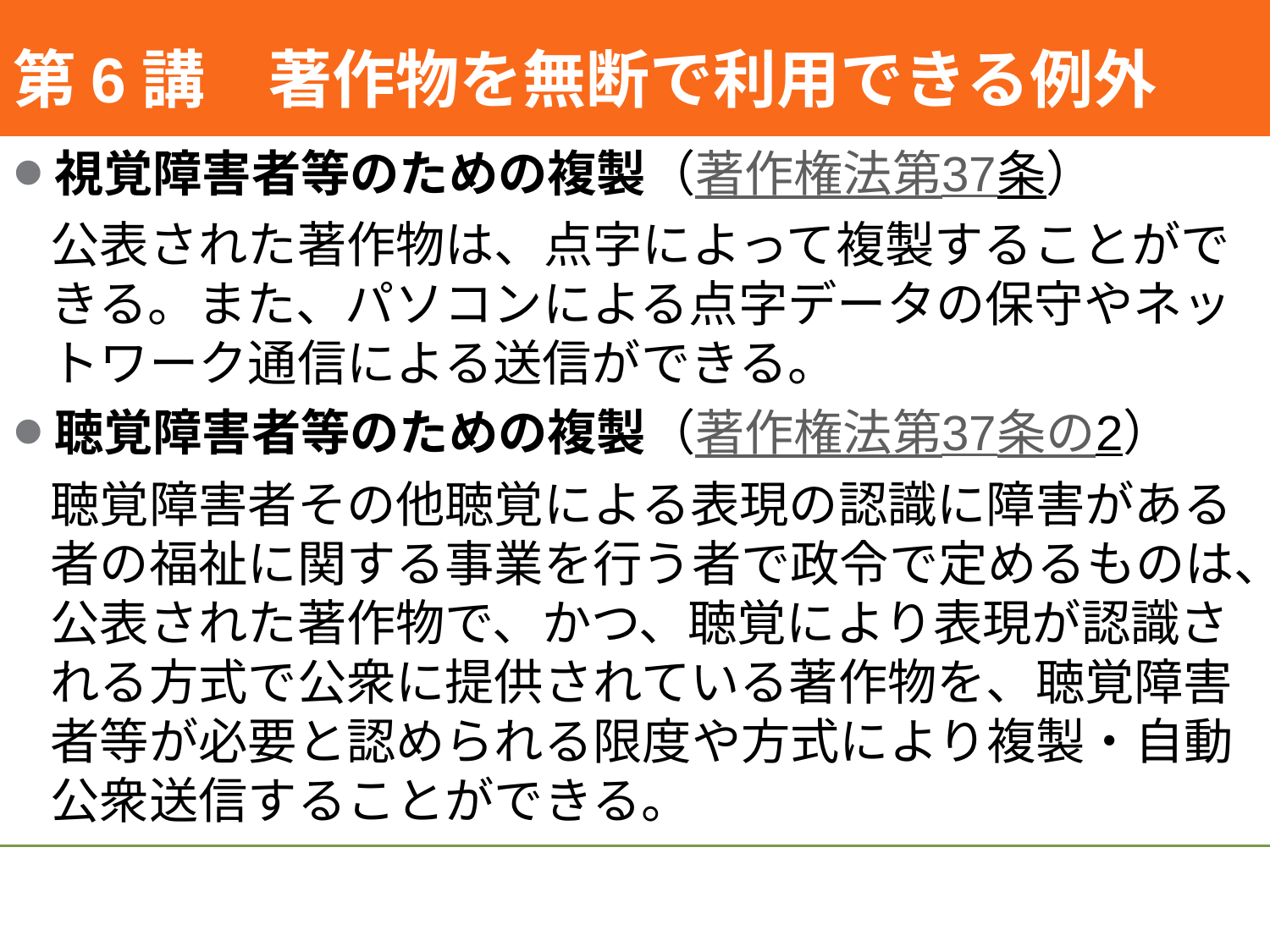

#
第6講　著作物を無断で利用できる例外
視覚障害者等のための複製（著作権法第37条）
公表された著作物は、点字によって複製することができる。また、パソコンによる点字データの保守やネットワーク通信による送信ができる。
聴覚障害者等のための複製（著作権法第37条の2）
聴覚障害者その他聴覚による表現の認識に障害がある者の福祉に関する事業を行う者で政令で定めるものは、公表された著作物で、かつ、聴覚により表現が認識される方式で公衆に提供されている著作物を、聴覚障害者等が必要と認められる限度や方式により複製・自動公衆送信することができる。